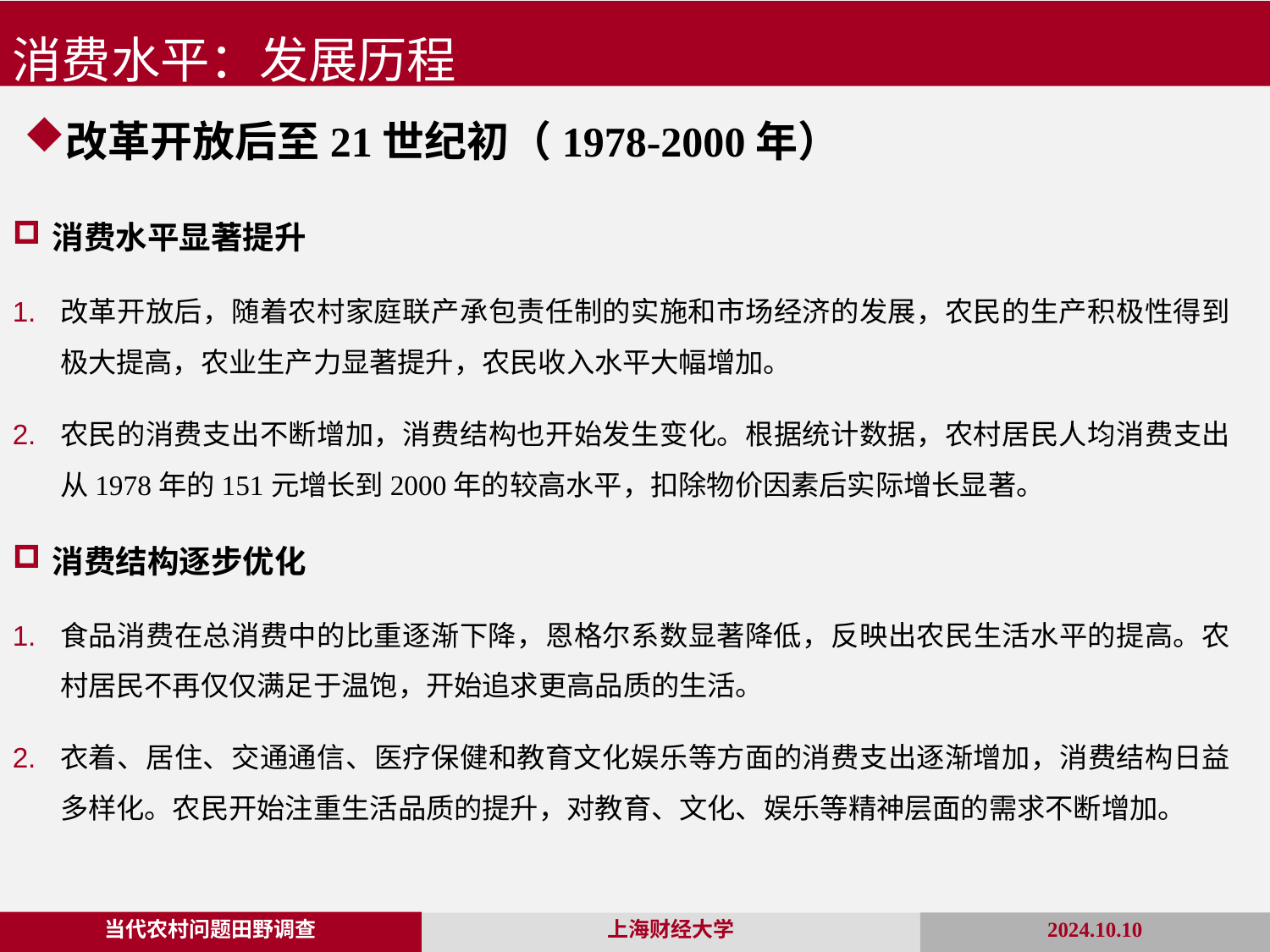

消费水平：发展历程
改革开放后至21世纪初（1978-2000年）
消费水平显著提升
改革开放后，随着农村家庭联产承包责任制的实施和市场经济的发展，农民的生产积极性得到极大提高，农业生产力显著提升，农民收入水平大幅增加。
农民的消费支出不断增加，消费结构也开始发生变化。根据统计数据，农村居民人均消费支出从1978年的151元增长到2000年的较高水平，扣除物价因素后实际增长显著。
消费结构逐步优化
食品消费在总消费中的比重逐渐下降，恩格尔系数显著降低，反映出农民生活水平的提高。农村居民不再仅仅满足于温饱，开始追求更高品质的生活。
衣着、居住、交通通信、医疗保健和教育文化娱乐等方面的消费支出逐渐增加，消费结构日益多样化。农民开始注重生活品质的提升，对教育、文化、娱乐等精神层面的需求不断增加。
当代农村问题田野调查
2024.10.10
上海财经大学